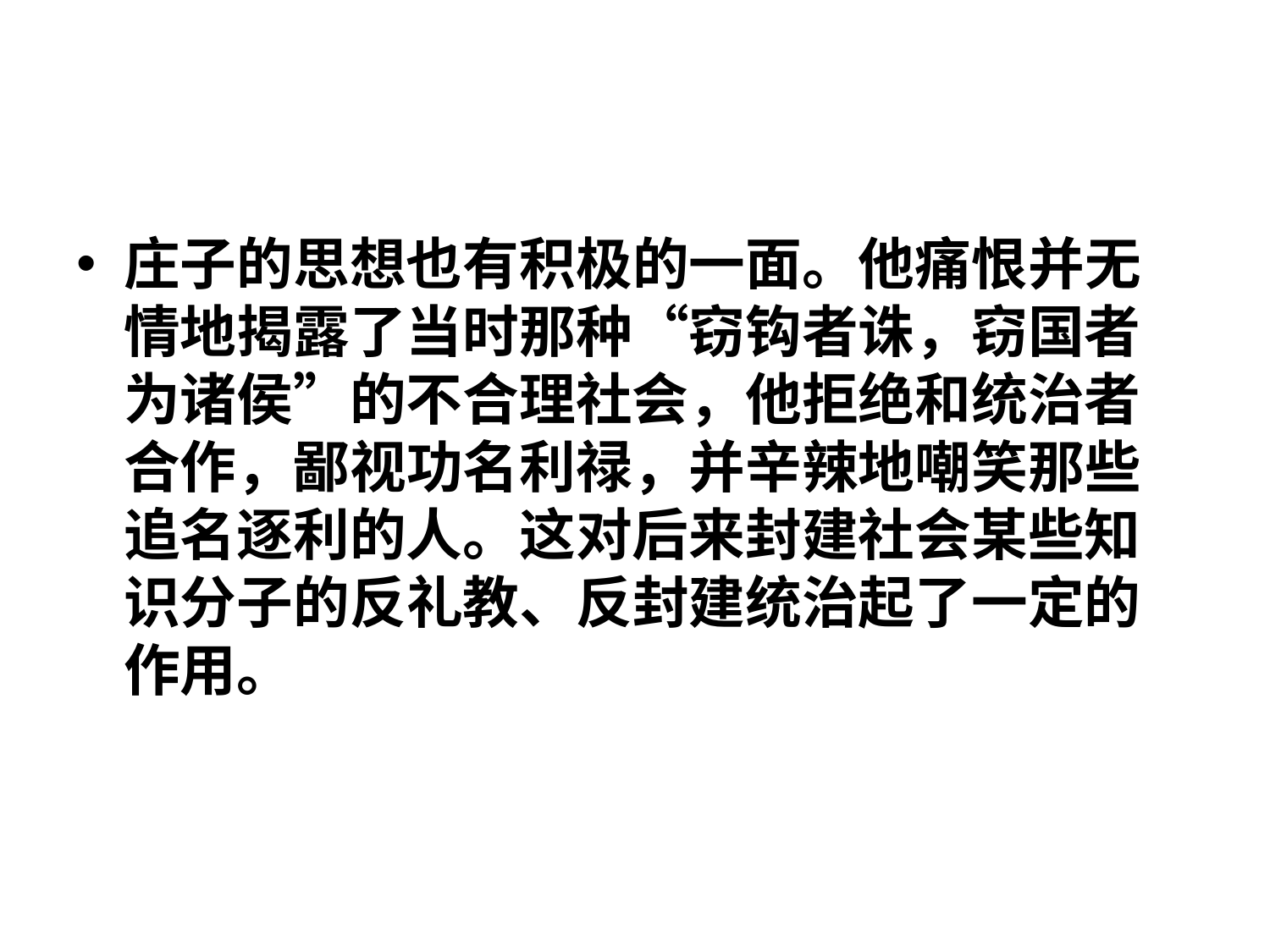

#
庄子的思想也有积极的一面。他痛恨并无情地揭露了当时那种“窃钩者诛，窃国者为诸侯”的不合理社会，他拒绝和统治者合作，鄙视功名利禄，并辛辣地嘲笑那些追名逐利的人。这对后来封建社会某些知识分子的反礼教、反封建统治起了一定的作用。